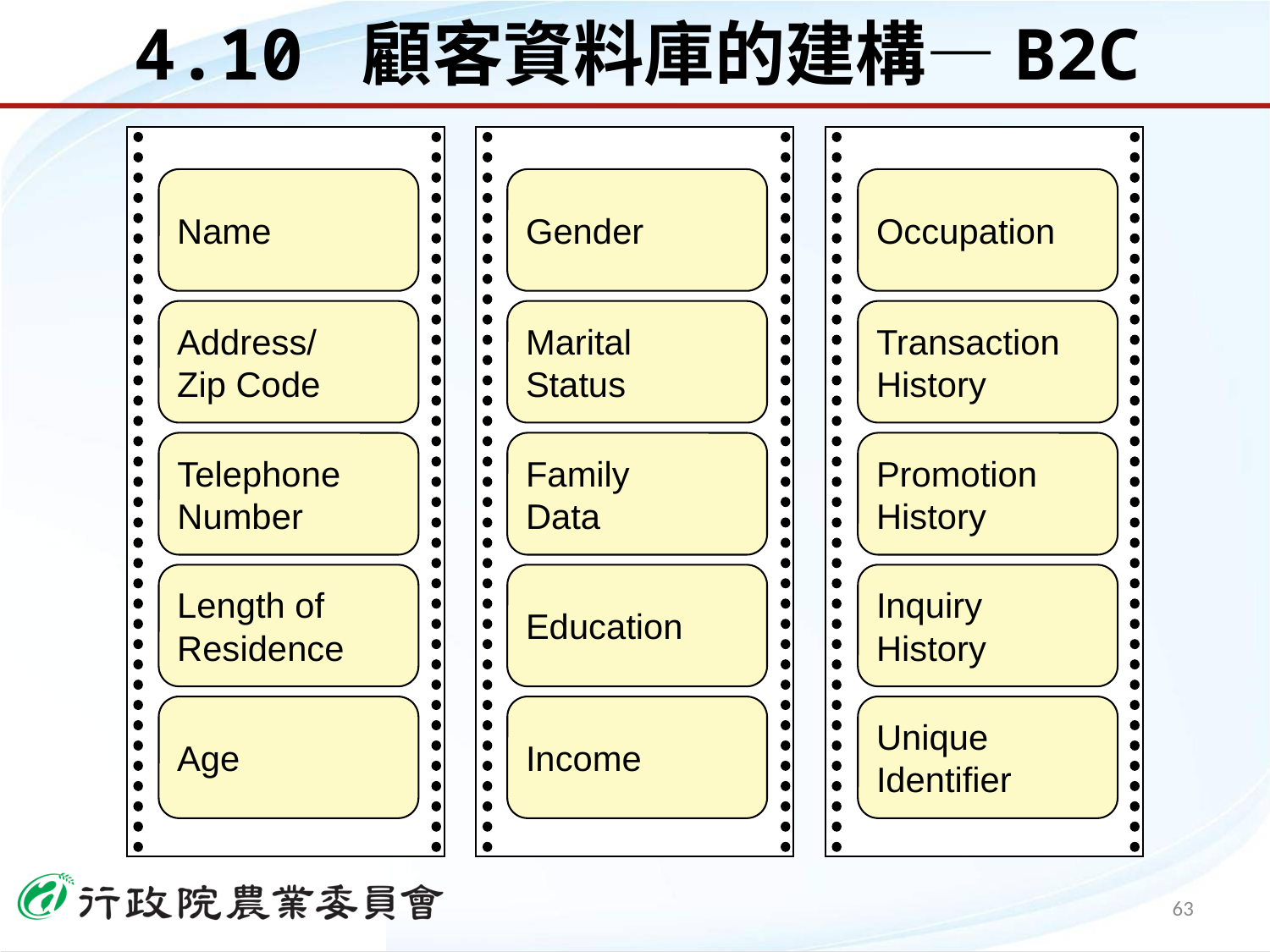

# 4.10 顧客資料庫的建構—B2C

Name
Address/
Zip Code
Telephone
Number
Length of
Residence
Age

Gender
Marital
Status
Family
Data
Education
Income

Occupation
Transaction
History
Promotion
History
Inquiry
History
Unique
Identifier
63